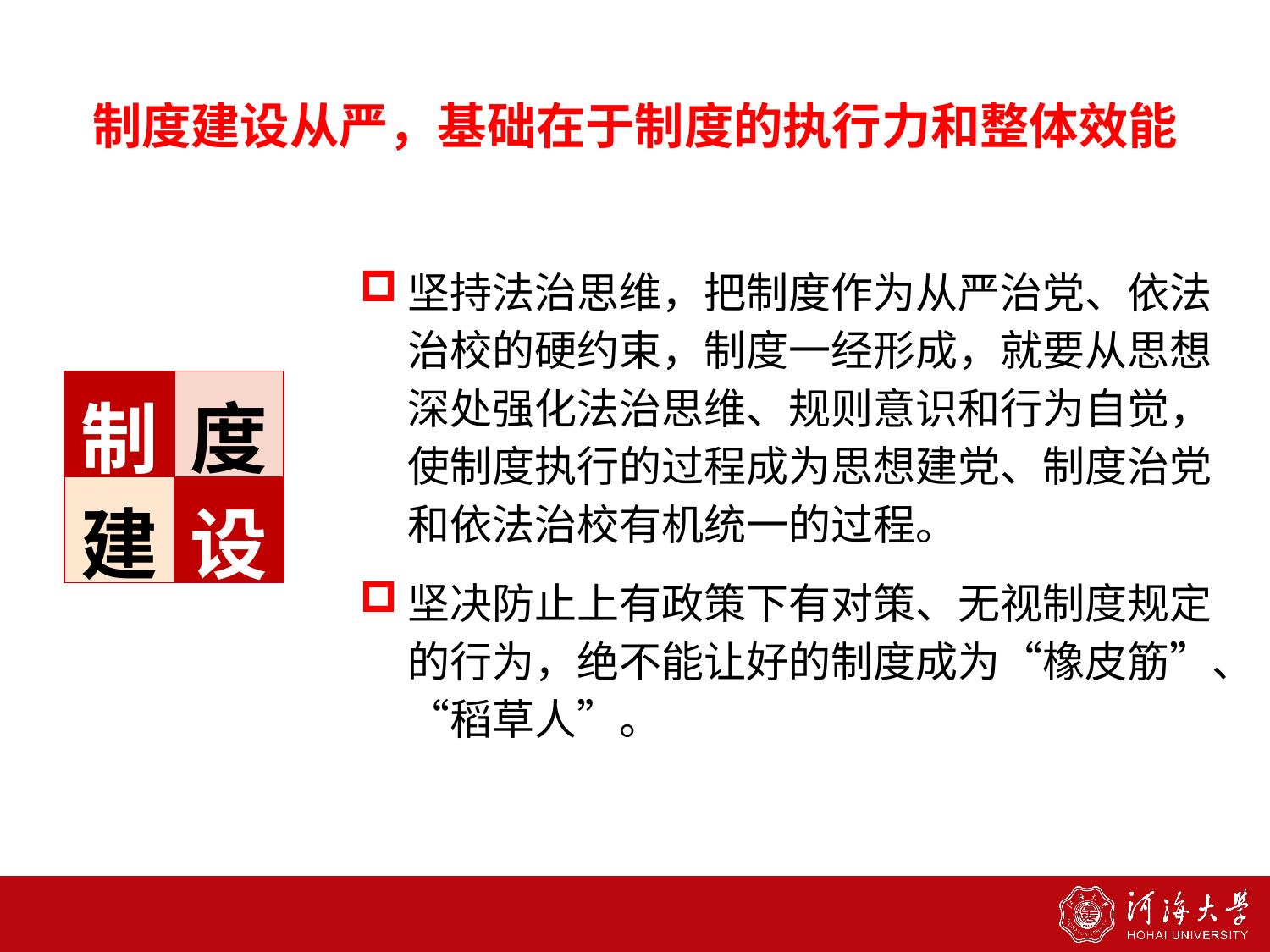

5
制度建设从严，基础在于制度的执行力和整体效能
坚持法治思维，把制度作为从严治党、依法治校的硬约束，制度一经形成，就要从思想深处强化法治思维、规则意识和行为自觉，使制度执行的过程成为思想建党、制度治党和依法治校有机统一的过程。
坚决防止上有政策下有对策、无视制度规定的行为，绝不能让好的制度成为“橡皮筋”、“稻草人”。
| 制 | 度 |
| --- | --- |
| 建 | 设 |